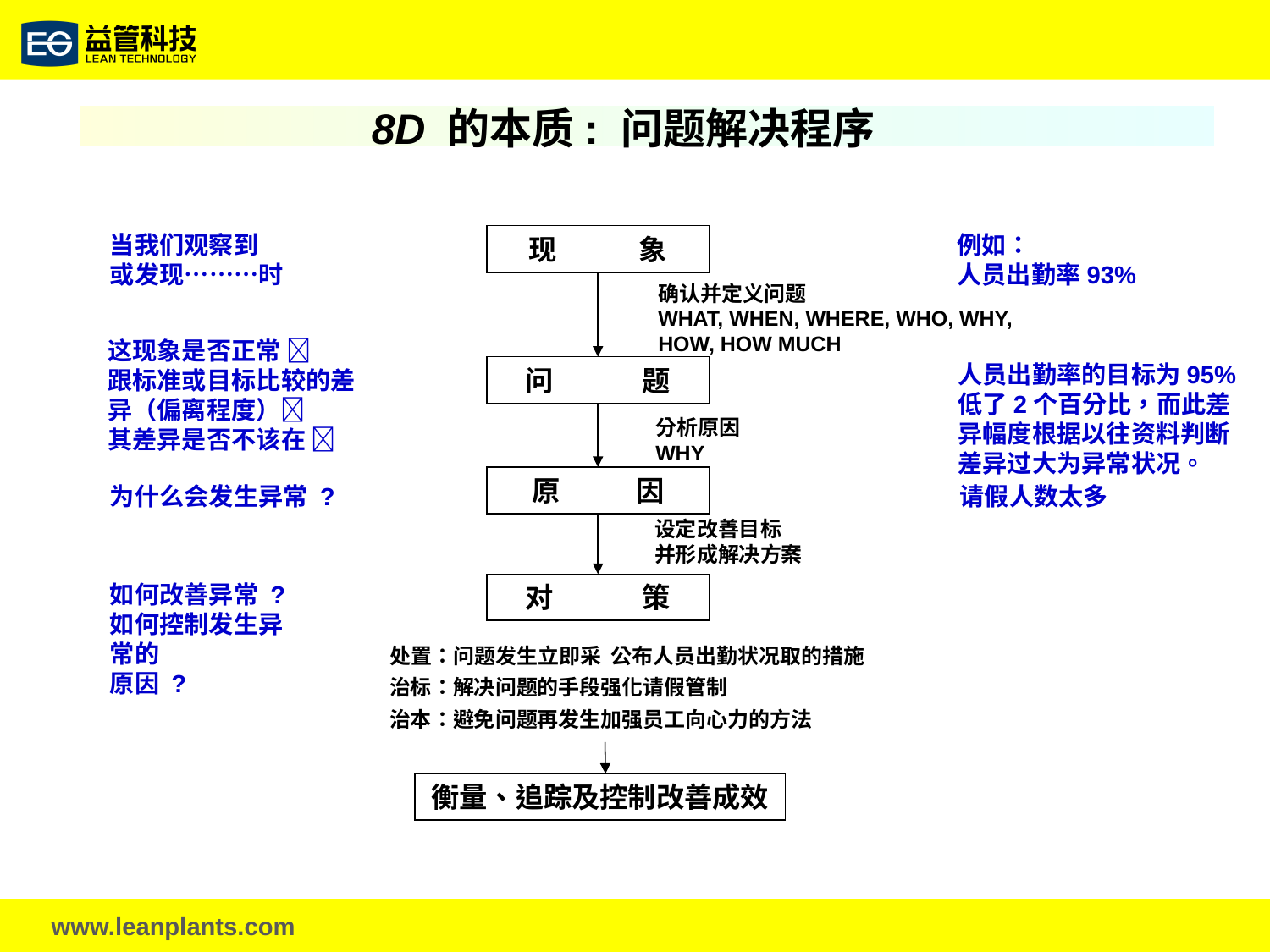

8D 的本质: 问题解决程序
当我们观察到
或发现………时
例如：
人员出勤率93%
现             象
确认并定义问题
WHAT, WHEN, WHERE, WHO, WHY, HOW, HOW MUCH
这现象是否正常 ?
跟标准或目标比较的差
异（偏离程度）?
其差异是否不该在 ?
人员出勤率的目标为95%低了2个百分比，而此差异幅度根据以往资料判断差异过大为异常状况。
问              题
分析原因
WHY
原            因
请假人数太多
为什么会发生异常 ?
设定改善目标
并形成解决方案
如何改善异常 ?
如何控制发生异常的
原因 ?
对              策
处置：问题发生立即采  公布人员出勤状况取的措施
治标：解决问题的手段强化请假管制
治本：避免问题再发生加强员工向心力的方法
衡量、追踪及控制改善成效
3